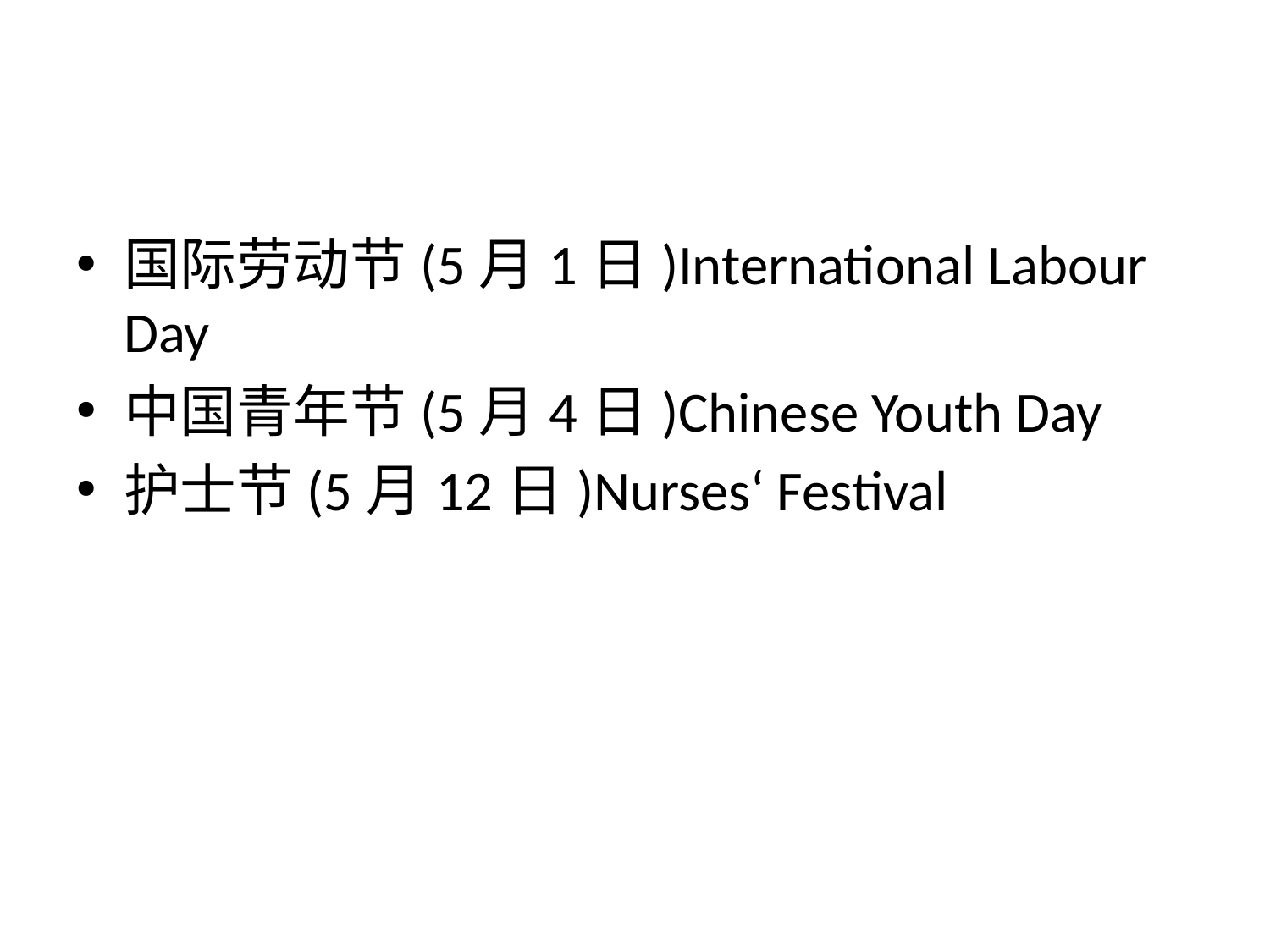

#
国际劳动节(5月1日)International Labour Day
中国青年节(5月4日)Chinese Youth Day
护士节(5月12日)Nurses‘ Festival